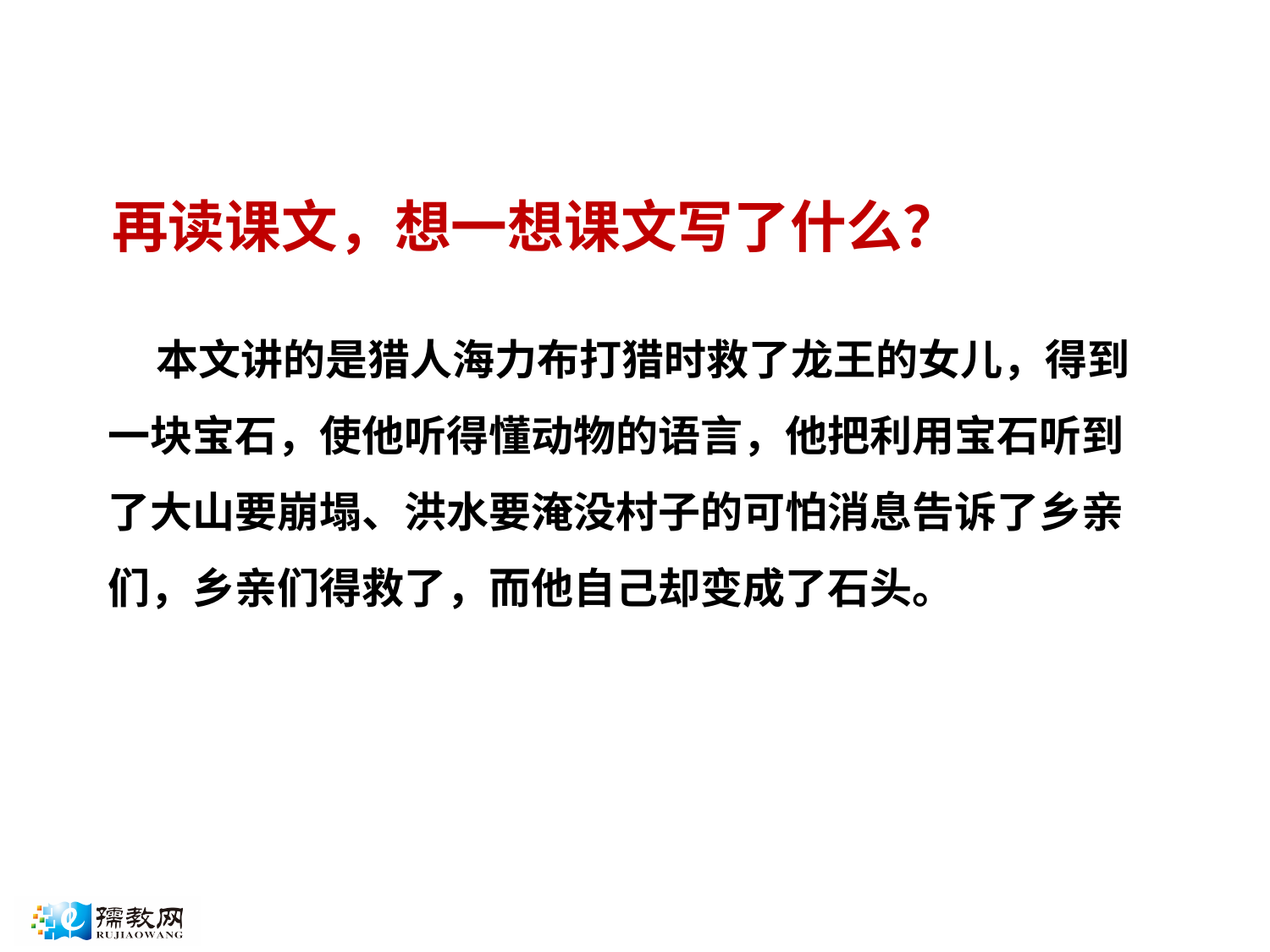

再读课文，想一想课文写了什么？
    本文讲的是猎人海力布打猎时救了龙王的女儿，得到一块宝石，使他听得懂动物的语言，他把利用宝石听到了大山要崩塌、洪水要淹没村子的可怕消息告诉了乡亲们，乡亲们得救了，而他自己却变成了石头。